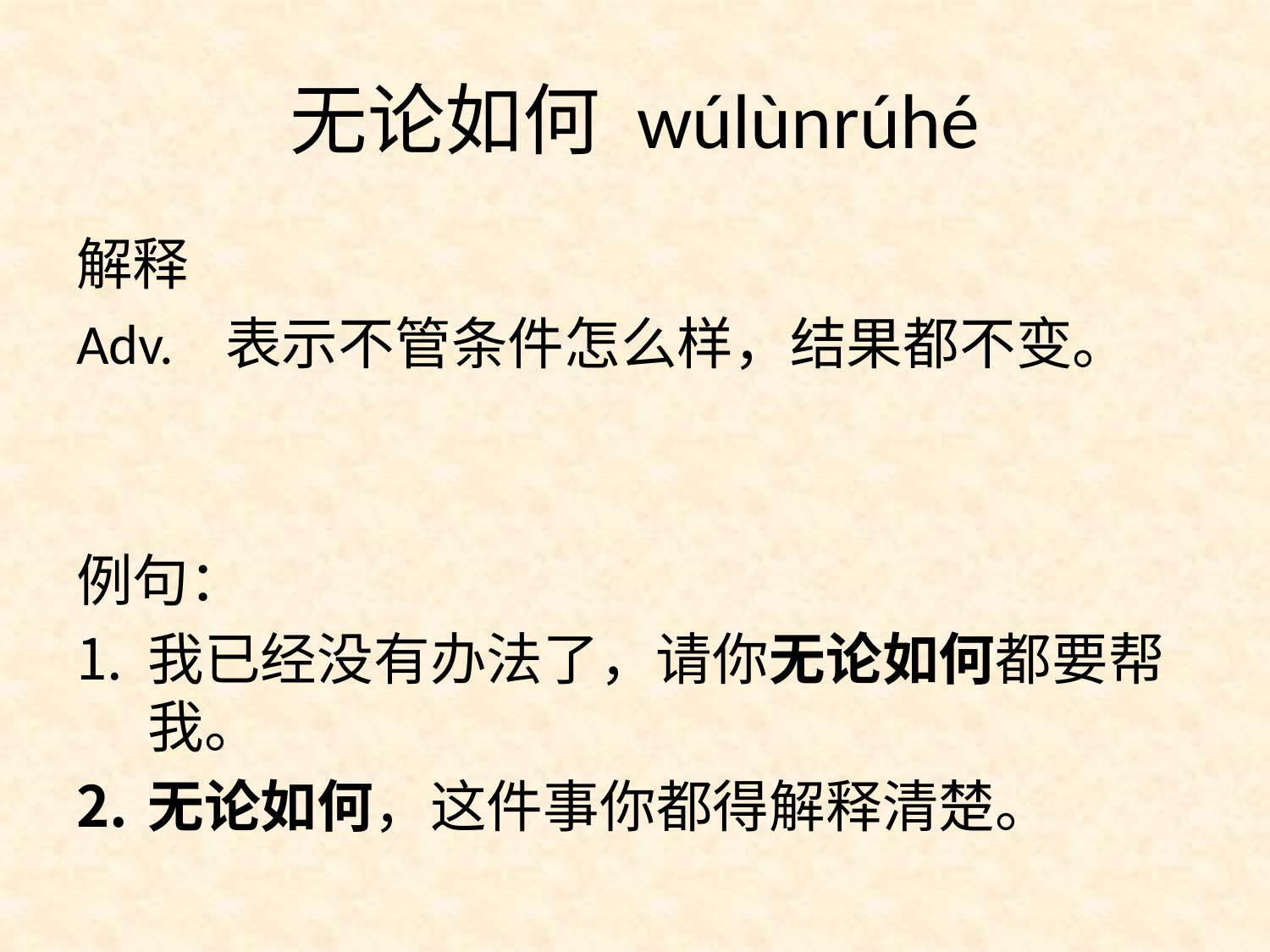

# 无论如何 wúlùnrúhé
解释
Adv.   表示不管条件怎么样，结果都不变。

例句：
我已经没有办法了，请你无论如何都要帮我。
无论如何，这件事你都得解释清楚。